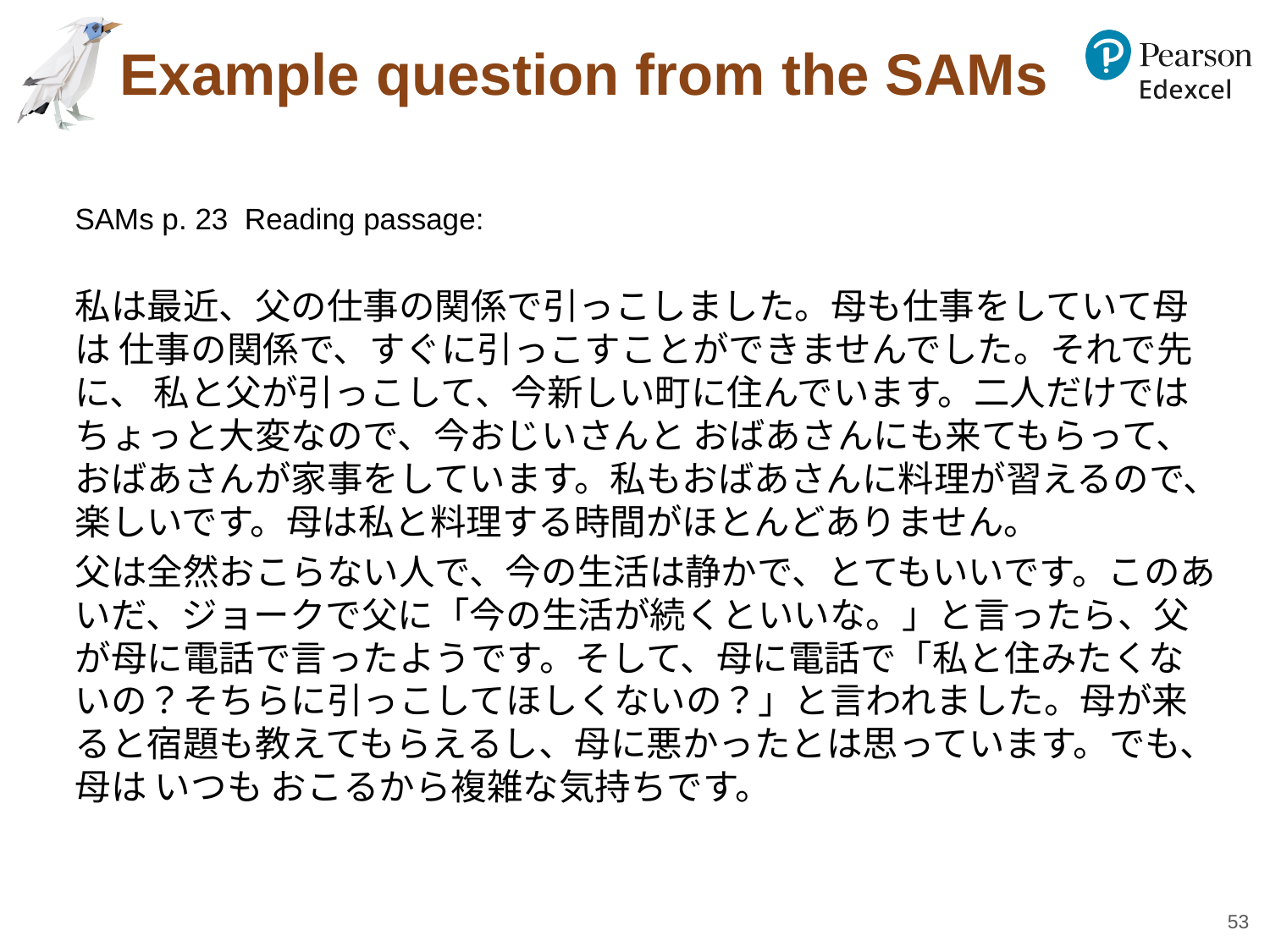

# Example question from the SAMs
SAMs p. 23  Reading passage:

私は最近、父の仕事の関係で引っこしました。母も仕事をしていて母は 仕事の関係で、すぐに引っこすことができませんでした。それで先に、 私と父が引っこして、今新しい町に住んでいます。二人だけでは ちょっと大変なので、今おじいさんと おばあさんにも来てもらって、おばあさんが家事をしています。私もおばあさんに料理が習えるので、楽しいです。母は私と料理する時間がほとんどありません。
父は全然おこらない人で、今の生活は静かで、とてもいいです。このあいだ、ジョークで父に「今の生活が続くといいな。」と言ったら、父が母に電話で言ったようです。そして、母に電話で「私と住みたくないの？そちらに引っこしてほしくないの？」と言われました。母が来ると宿題も教えてもらえるし、母に悪かったとは思っています。でも、母は いつも おこるから複雑な気持ちです。